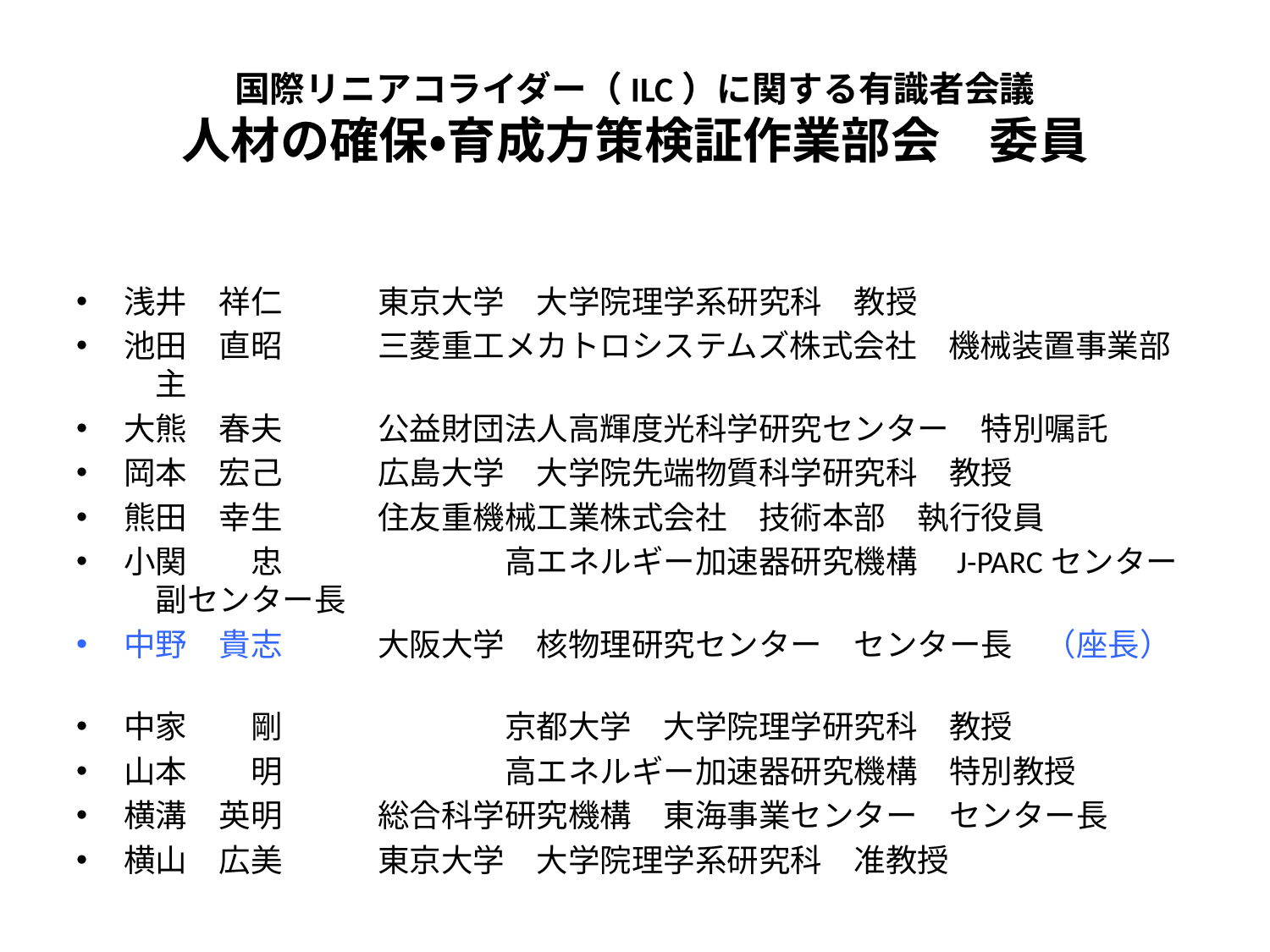

# 国際リニアコライダー（ILC）に関する有識者会議 人材の確保・育成方策検証作業部会　委員
浅井　祥仁	東京大学　大学院理学系研究科　教授
池田　直昭	三菱重工メカトロシステムズ株式会社　機械装置事業部　主
大熊　春夫	公益財団法人高輝度光科学研究センター　特別嘱託
岡本　宏己	広島大学　大学院先端物質科学研究科　教授
熊田　幸生	住友重機械工業株式会社　技術本部　執行役員
小関　　忠		高エネルギー加速器研究機構　J-PARCセンター　副センター長
中野　貴志	大阪大学　核物理研究センター　センター長　（座長）
中家　　剛		京都大学　大学院理学研究科　教授
山本　　明		高エネルギー加速器研究機構　特別教授
横溝　英明	総合科学研究機構　東海事業センター　センター長
横山　広美	東京大学　大学院理学系研究科　准教授